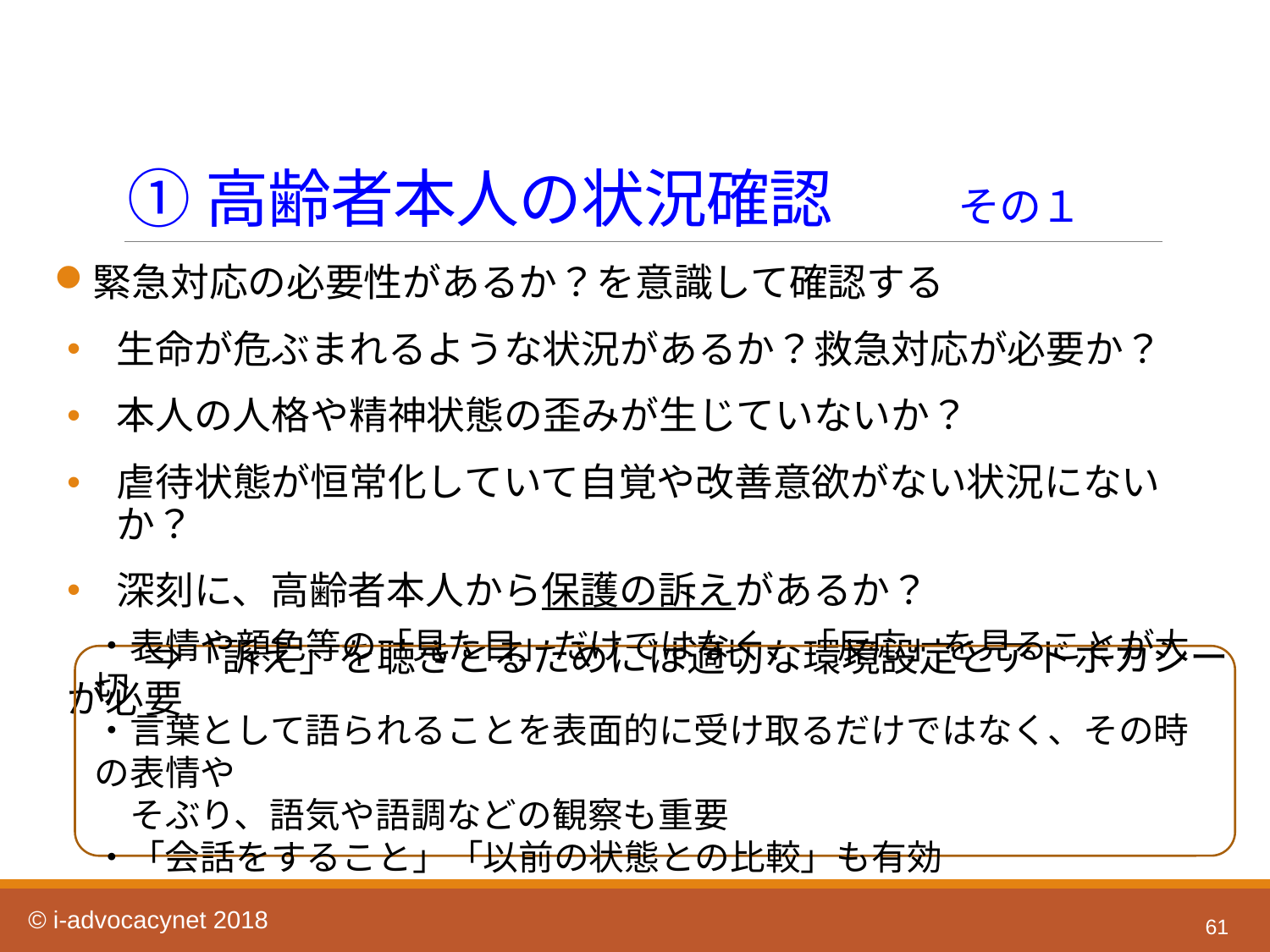

# ①高齢者本人の状況確認　　その１
緊急対応の必要性があるか？を意識して確認する
生命が危ぶまれるような状況があるか？救急対応が必要か？
本人の人格や精神状態の歪みが生じていないか？
虐待状態が恒常化していて自覚や改善意欲がない状況にないか？
深刻に、高齢者本人から保護の訴えがあるか？
　　⇒「訴え」を聴きとるためには適切な環境設定とアドボカシーが必要

・表情や顔色等の「見た目」だけではなく、「反応」を見ることが大切
・言葉として語られることを表面的に受け取るだけではなく、その時の表情や
　そぶり、語気や語調などの観察も重要
・「会話をすること」「以前の状態との比較」も有効
61